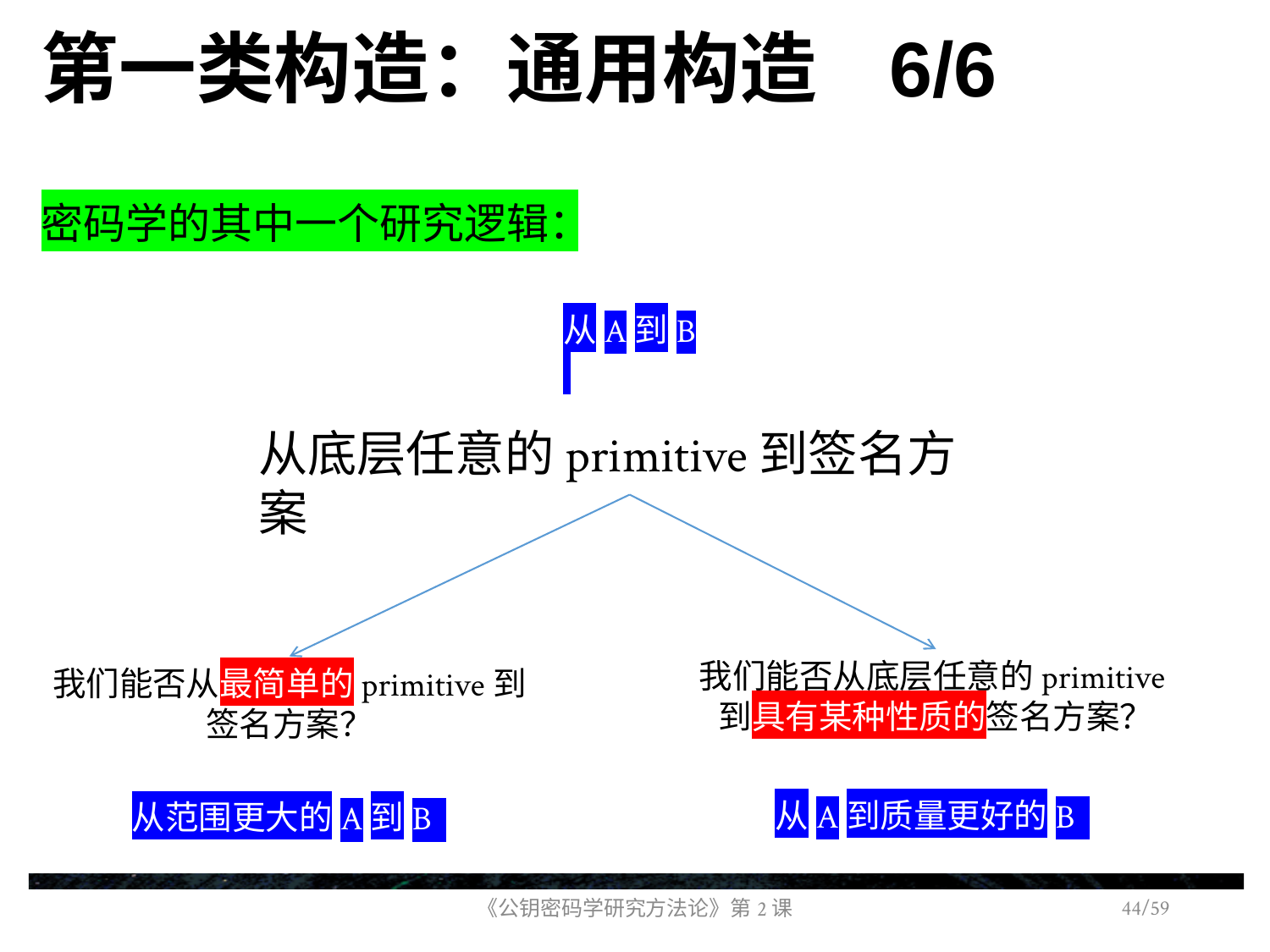

# 第一类构造：通用构造   6/6
密码学的其中一个研究逻辑：
从A到B
从底层任意的primitive到签名方案

我们能否从底层任意的primitive到具有某种性质的签名方案？

我们能否从最简单的primitive到签名方案？

从A到质量更好的B
从范围更大的A到B
《公钥密码学研究方法论》第2课
44/59